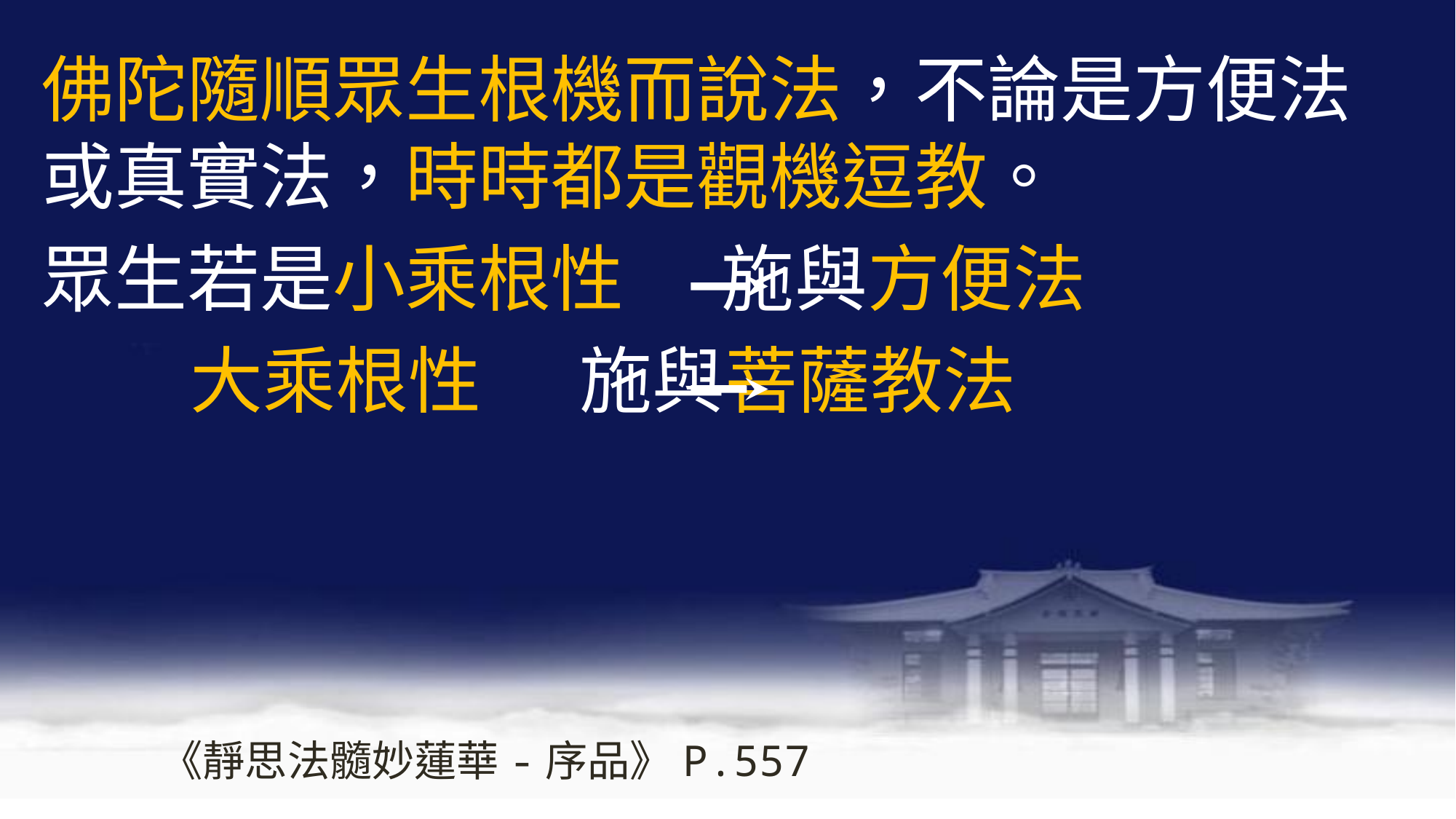

佛陀隨順眾生根機而說法，不論是方便法或真實法，時時都是觀機逗教。
眾生若是小乘根性      施與方便法
        大乘根性      施與菩薩教法

《靜思法髓妙蓮華-序品》P.557